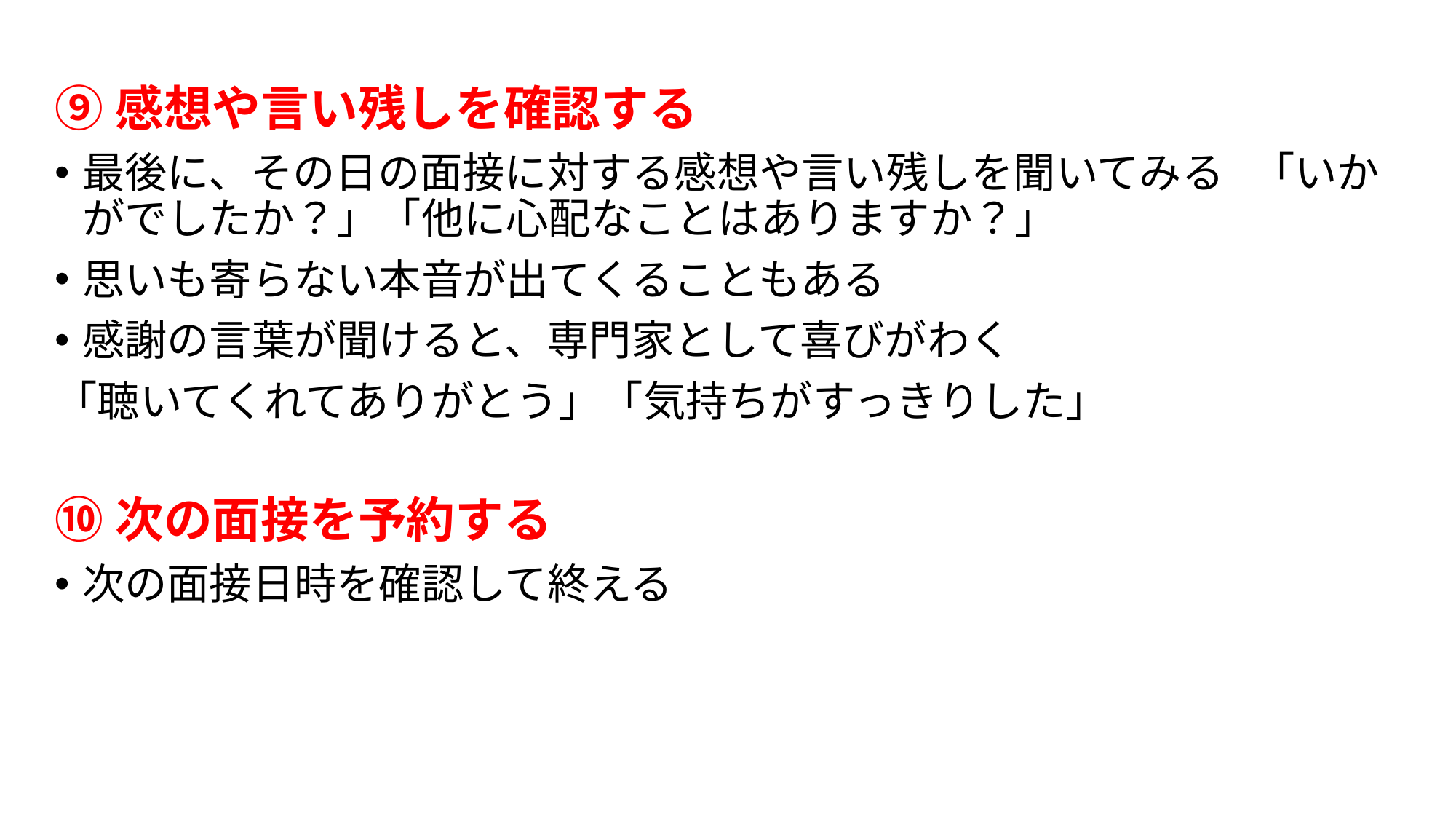

⑨感想や言い残しを確認する
最後に、その日の面接に対する感想や言い残しを聞いてみる   「いかがでしたか？」「他に心配なことはありますか？」
思いも寄らない本音が出てくることもある
感謝の言葉が聞けると、専門家として喜びがわく
「聴いてくれてありがとう」「気持ちがすっきりした」

⑩次の面接を予約する
次の面接日時を確認して終える